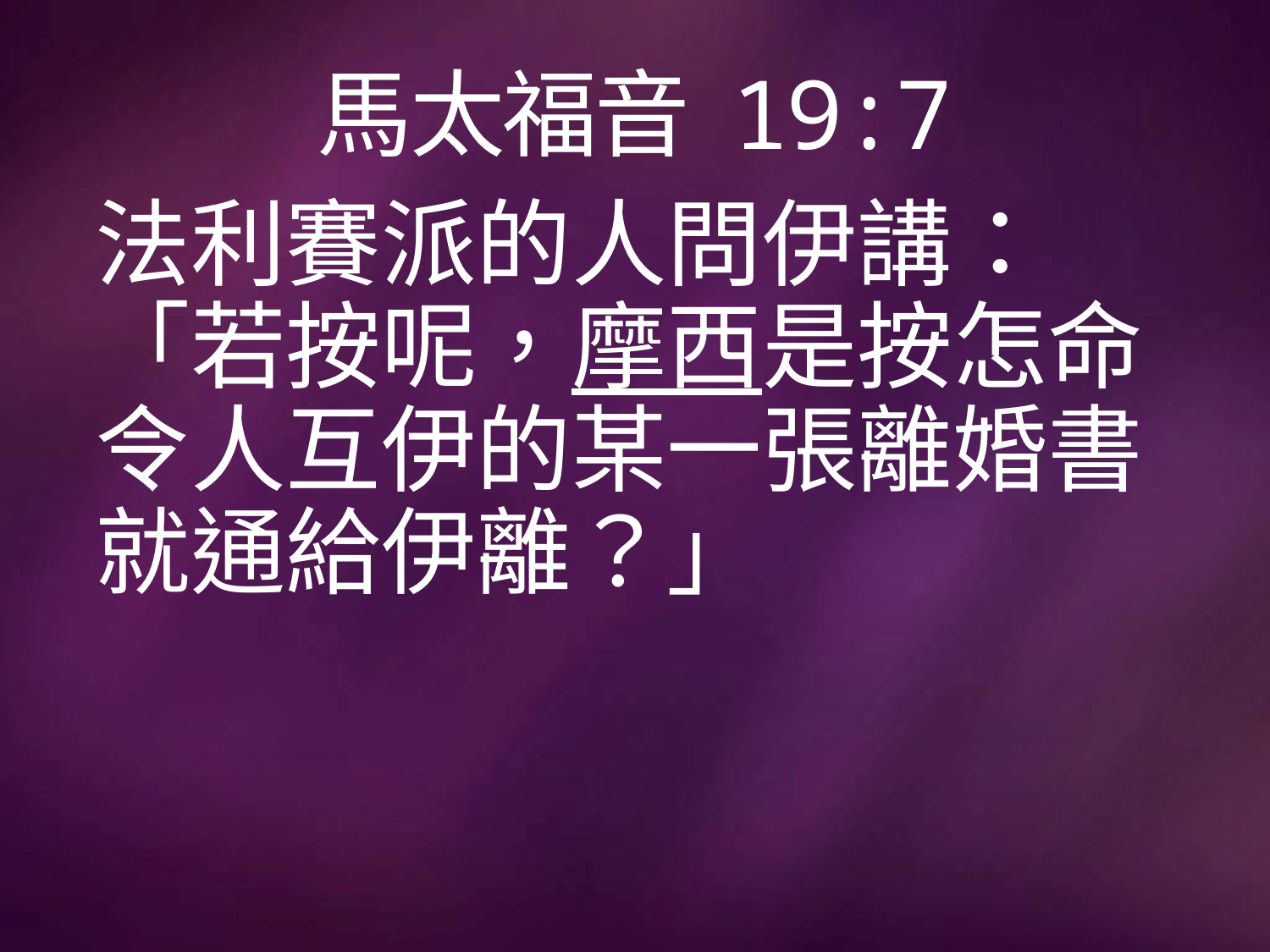

# 馬太福音 19:7
法利賽派的人問伊講：「若按呢，摩西是按怎命令人互伊的某一張離婚書就通給伊離？」